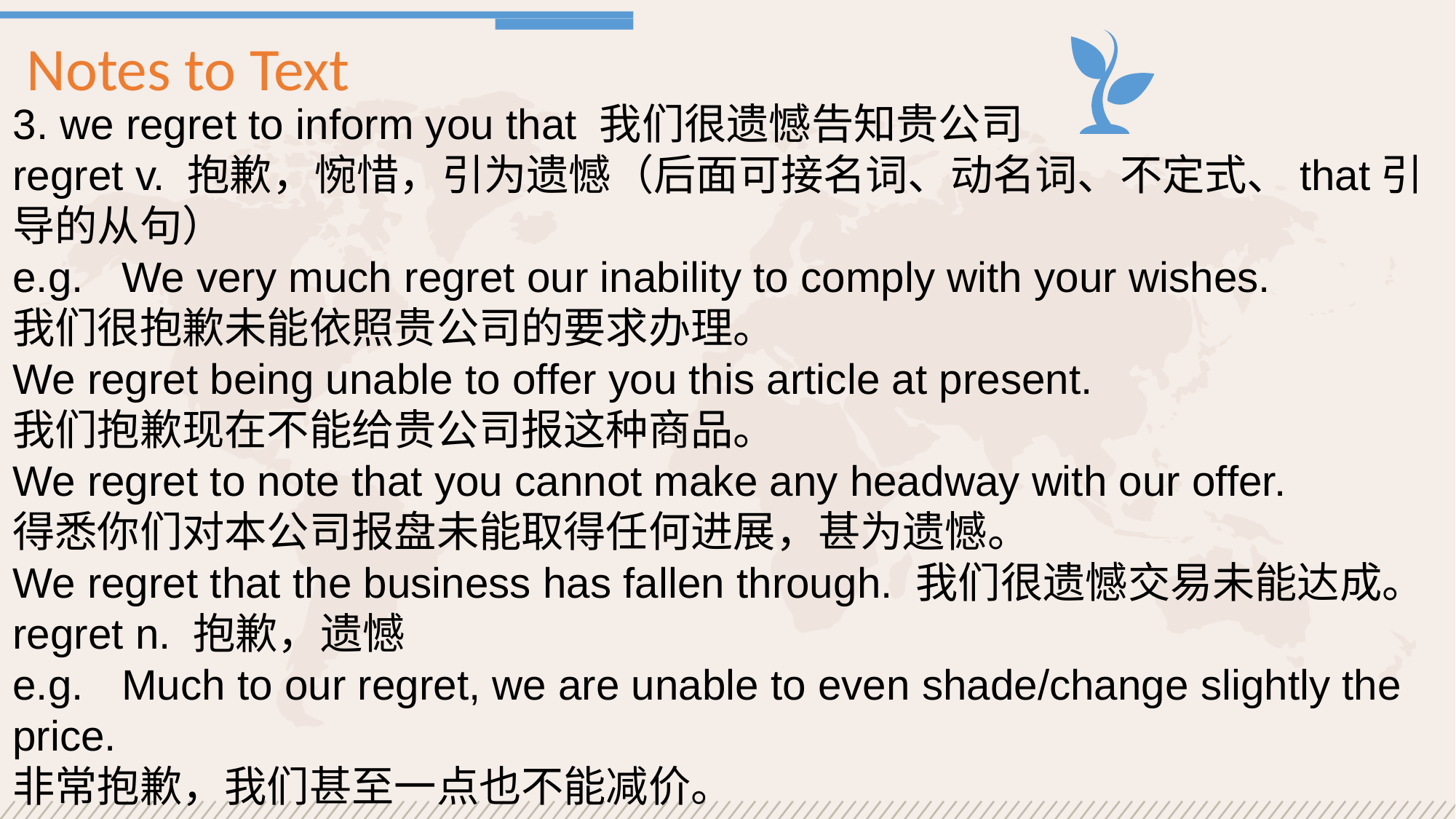

Notes to Text

3. we regret to inform you that 我们很遗憾告知贵公司
regret v. 抱歉，惋惜，引为遗憾（后面可接名词、动名词、不定式、that引导的从句）
e.g.	We very much regret our inability to comply with your wishes.
我们很抱歉未能依照贵公司的要求办理。
We regret being unable to offer you this article at present.
我们抱歉现在不能给贵公司报这种商品。
We regret to note that you cannot make any headway with our offer.
得悉你们对本公司报盘未能取得任何进展，甚为遗憾。
We regret that the business has fallen through. 我们很遗憾交易未能达成。
regret n. 抱歉，遗憾
e.g.	Much to our regret, we are unable to even shade/change slightly the price.
非常抱歉，我们甚至一点也不能减价。